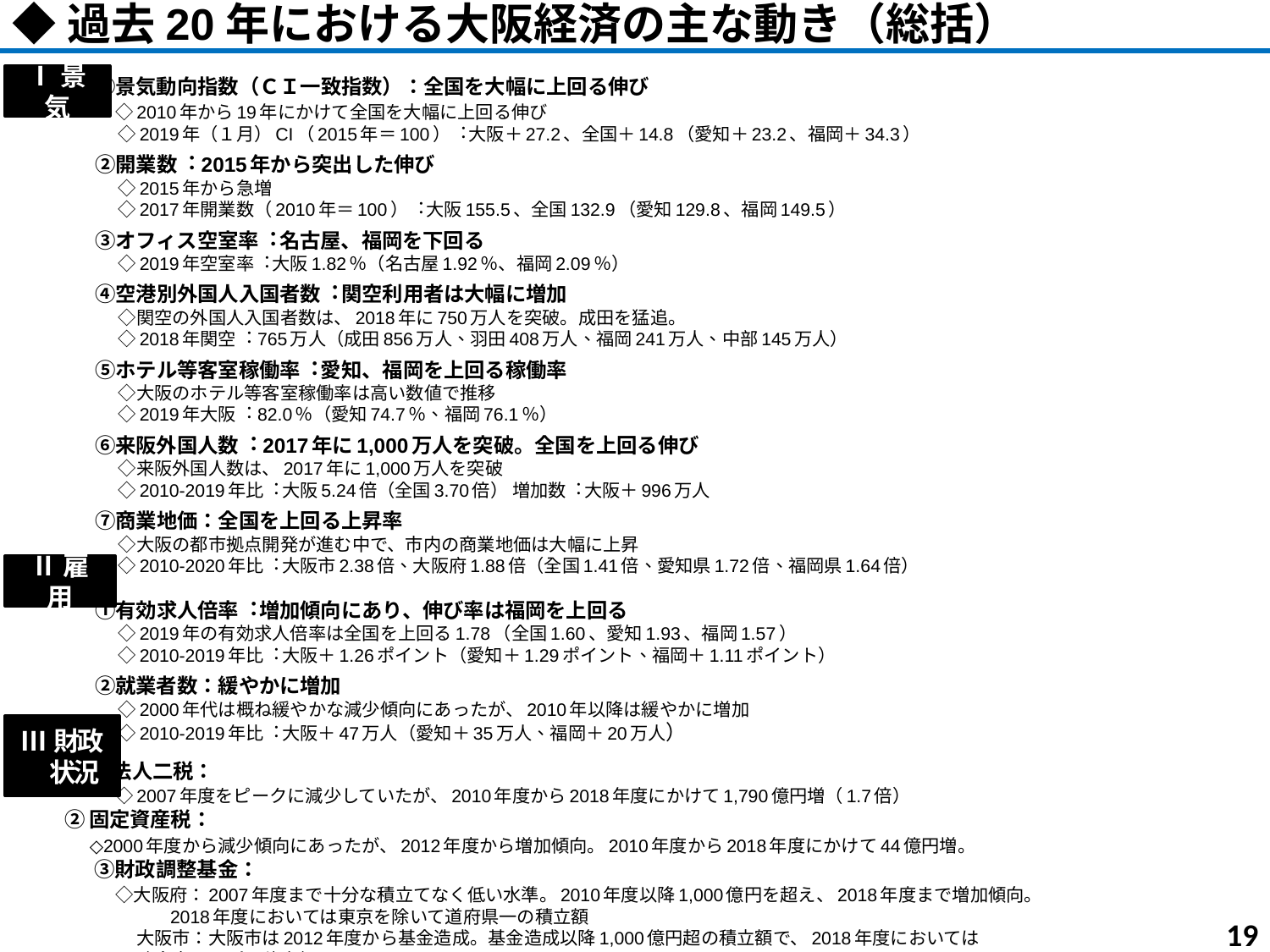

◆過去20年における大阪経済の主な動き（総括）
Ⅰ景気
　　　　　①景気動向指数（ＣＩ一致指数）：全国を大幅に上回る伸び
　　　　　　◇2010年から19年にかけて全国を大幅に上回る伸び
　　　　　　　◇2019年（１⽉）CI（2015年＝100）︓⼤阪＋27.2、全国＋14.8（愛知＋23.2、福岡＋34.3）

　　　　　②開業数︓2015年から突出した伸び
　　　　　　　◇2015年から急増
　　　　　　　◇2017年開業数（2010年＝100）︓⼤阪155.5、全国132.9（愛知129.8、福岡149.5）

　　　　　③オフィス空室率︓名古屋、福岡を下回る
　　　　　　　◇2019年空室率︓⼤阪1.82％（名古屋1.92％、福岡2.09％）

　　　　　④空港別外国⼈⼊国者数︓関空利⽤者は⼤幅に増加
　　　　　　　◇関空の外国人入国者数は、2018年に750万人を突破。成田を猛追。
　　　　　　　◇2018年関空︓765万人（成田856万人、羽田408万人、福岡241万人、中部145万人）

　　　　　⑤ホテル等客室稼働率︓愛知、福岡を上回る稼働率
　　　　　　　◇⼤阪のホテル等客室稼働率は⾼い数値で推移
　　　　　　　◇2019年⼤阪︓82.0％（愛知74.7％、福岡76.1％）

　　　　　⑥来阪外国⼈数︓2017年に1,000万人を突破。全国を上回る伸び
　　　　　　　◇来阪外国人数は、2017年に1,000万人を突破
　　　　　　　◇2010-2019年⽐︓⼤阪5.24倍（全国3.70倍） 増加数︓⼤阪＋996万人

　　　　　⑦商業地価：全国を上回る上昇率
　　　　　　　◇大阪の都市拠点開発が進む中で、市内の商業地価は大幅に上昇
　　　　　　　◇2010-2020年⽐︓⼤阪市2.38倍、大阪府1.88倍（全国1.41倍、愛知県1.72倍、福岡県1.64倍）

　　　　　①有効求⼈倍率︓増加傾向にあり、伸び率は福岡を上回る
　　　　　　　◇2019年の有効求⼈倍率は全国を上回る1.78（全国1.60、愛知1.93、福岡1.57）
　　　　　　　◇2010-2019年⽐︓⼤阪＋1.26ポイント（愛知＋1.29ポイント、福岡＋1.11ポイント）

　　　　　②就業者数：緩やかに増加
　　　　　　　◇2000年代は概ね緩やかな減少傾向にあったが、2010年以降は緩やかに増加
　　　　　　　◇2010-2019年⽐︓⼤阪＋47万人（愛知＋35万人、福岡＋20万人）

                ①府法人二税：
　　　　　　◇2007年度をピークに減少していたが、2010年度から2018年度にかけて1,790億円増（1.7倍）
                  ②固定資産税：
                 ◇2000年度から減少傾向にあったが、2012年度から増加傾向。2010年度から2018年度にかけて44億円増。
　　　　　   ③財政調整基金：
　　　　　　◇大阪府：2007年度まで十分な積立てなく低い水準。2010年度以降1,000億円を超え、2018年度まで増加傾向。
                                   2018年度においては東京を除いて道府県一の積立額
　　　　　　　　大阪市：大阪市は2012年度から基金造成。基金造成以降1,000億円超の積立額で、2018年度においては
                                   政令市トップの積立額
Ⅱ雇用
Ⅲ財政
     状況
19